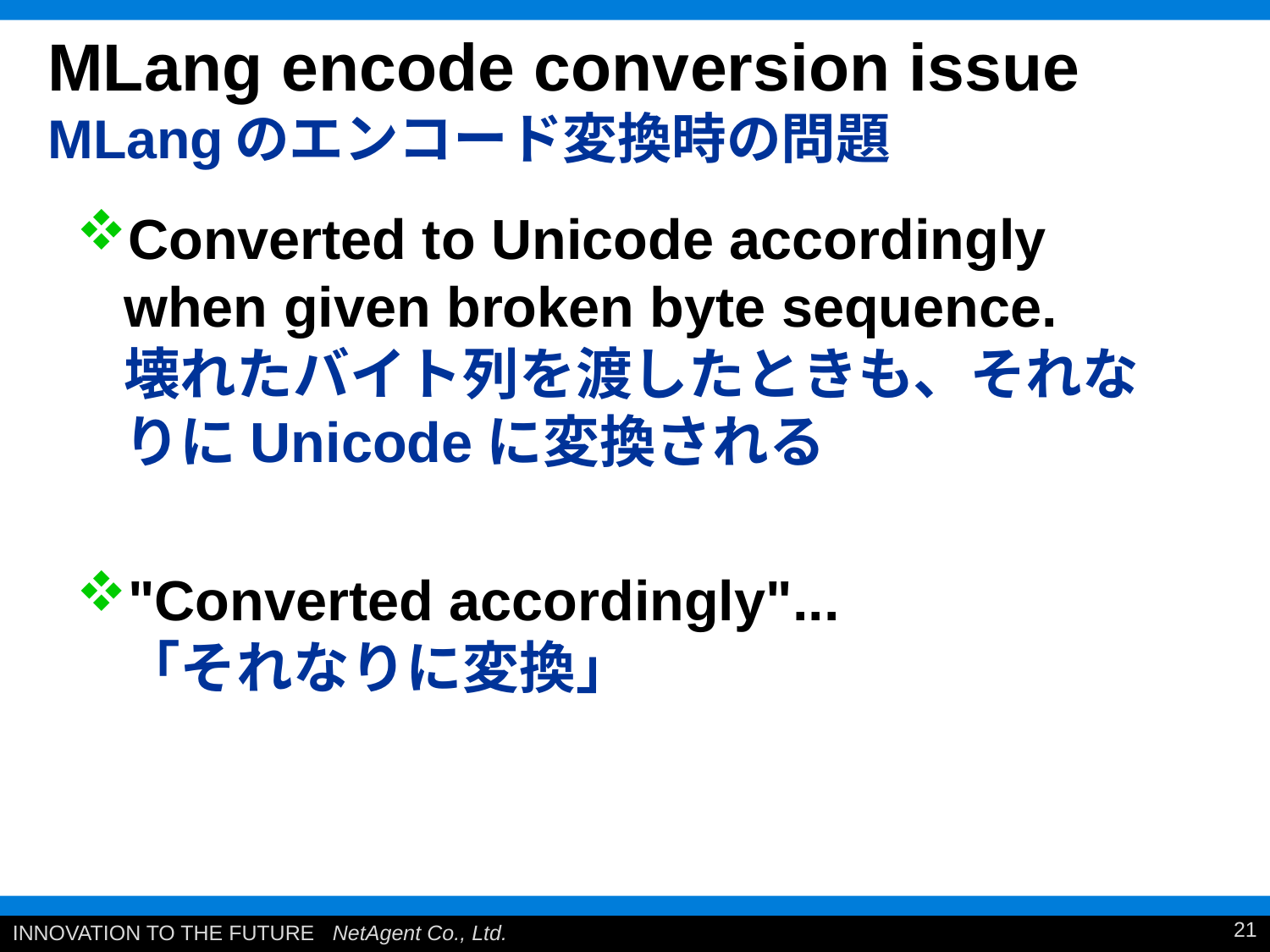

# MLang encode conversion issue MLangのエンコード変換時の問題
Converted to Unicode accordingly when given broken byte sequence.
壊れたバイト列を渡したときも、それなりにUnicodeに変換される

"Converted accordingly"...
「それなりに変換」

21